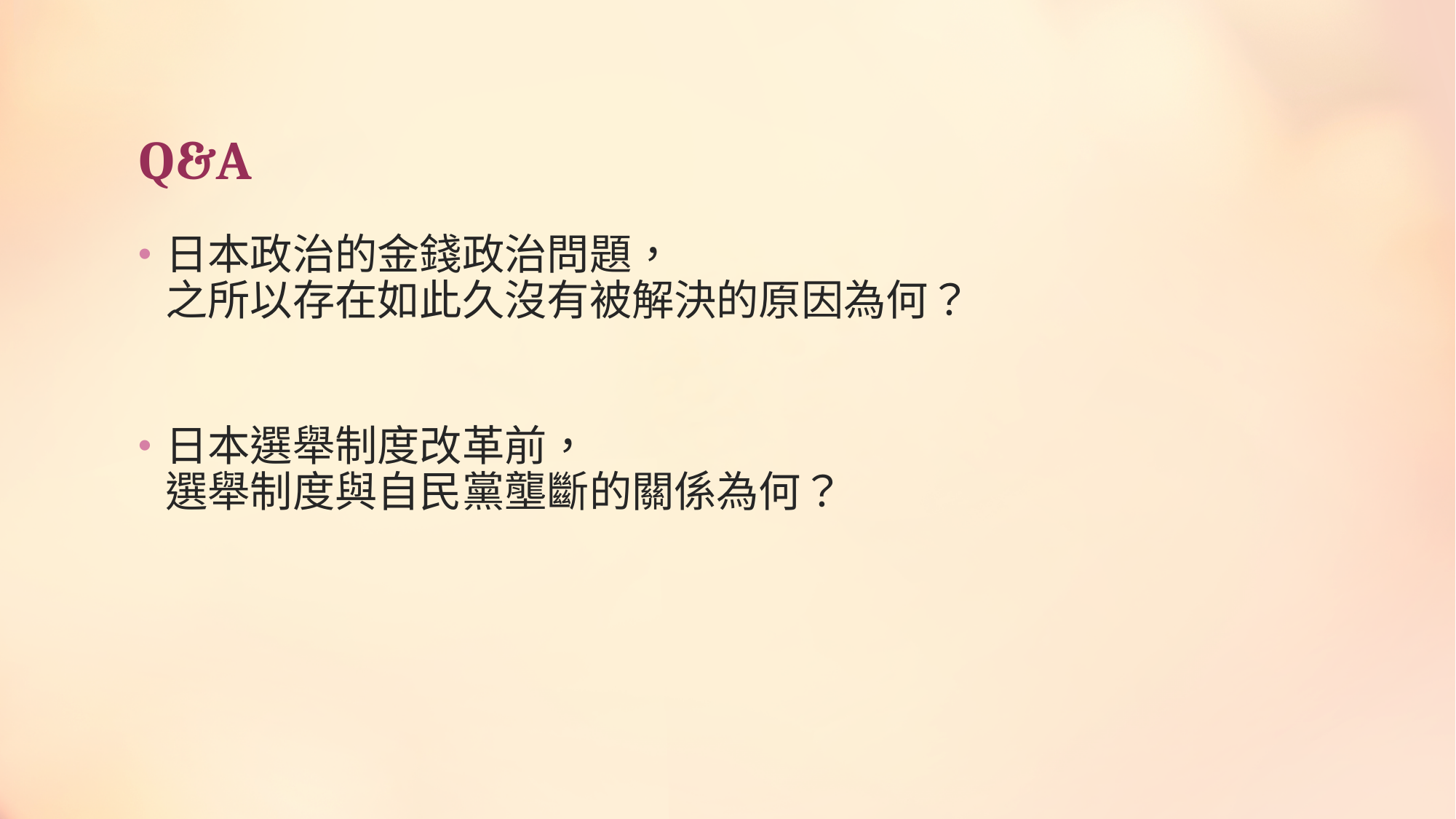

# Q&A
日本政治的金錢政治問題，
之所以存在如此久沒有被解決的原因為何？

日本選舉制度改革前，
選舉制度與自民黨壟斷的關係為何？